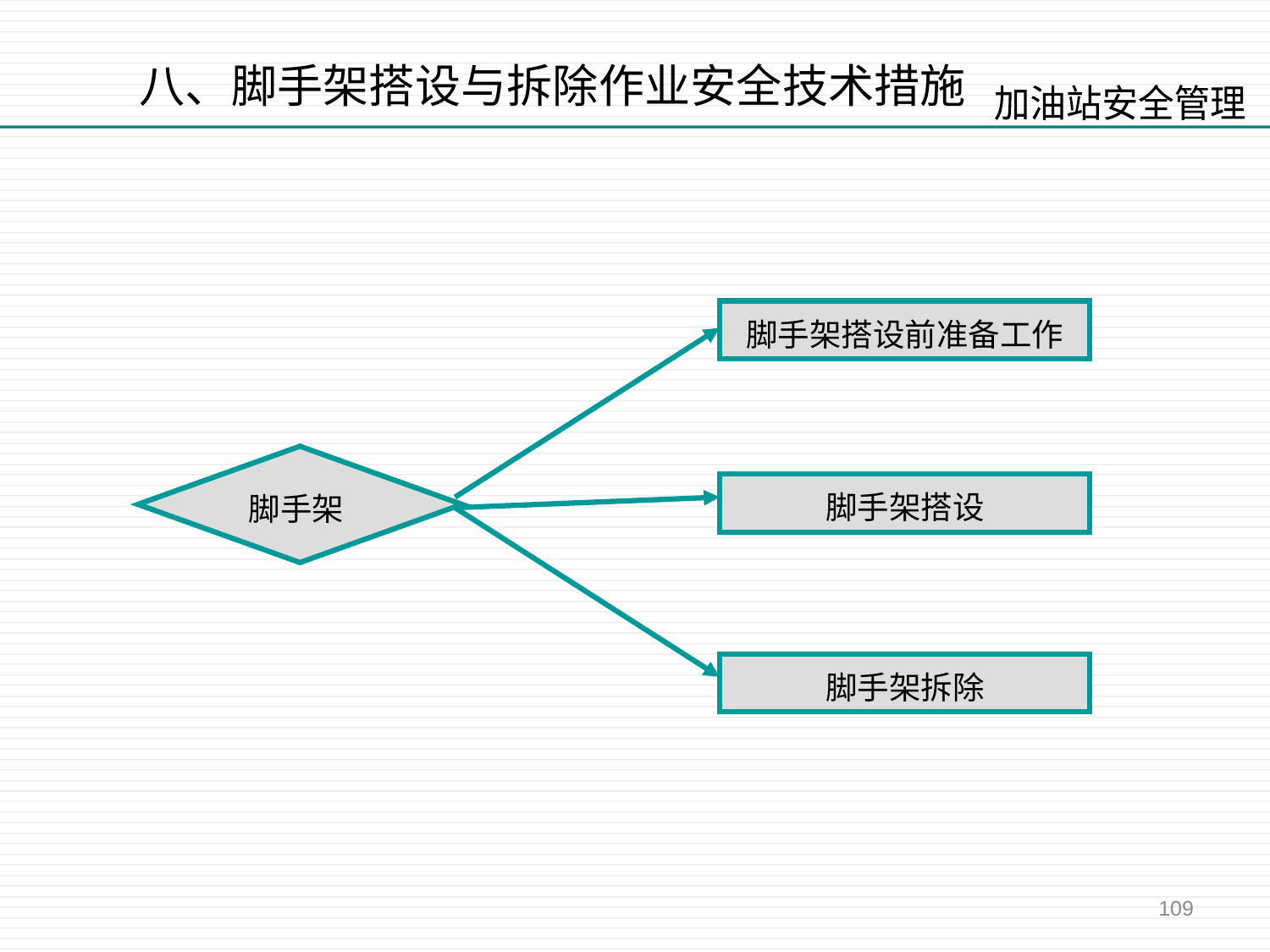

八、脚手架搭设与拆除作业安全技术措施
脚手架搭设前准备工作

脚手架
脚手架搭设

脚手架拆除
109